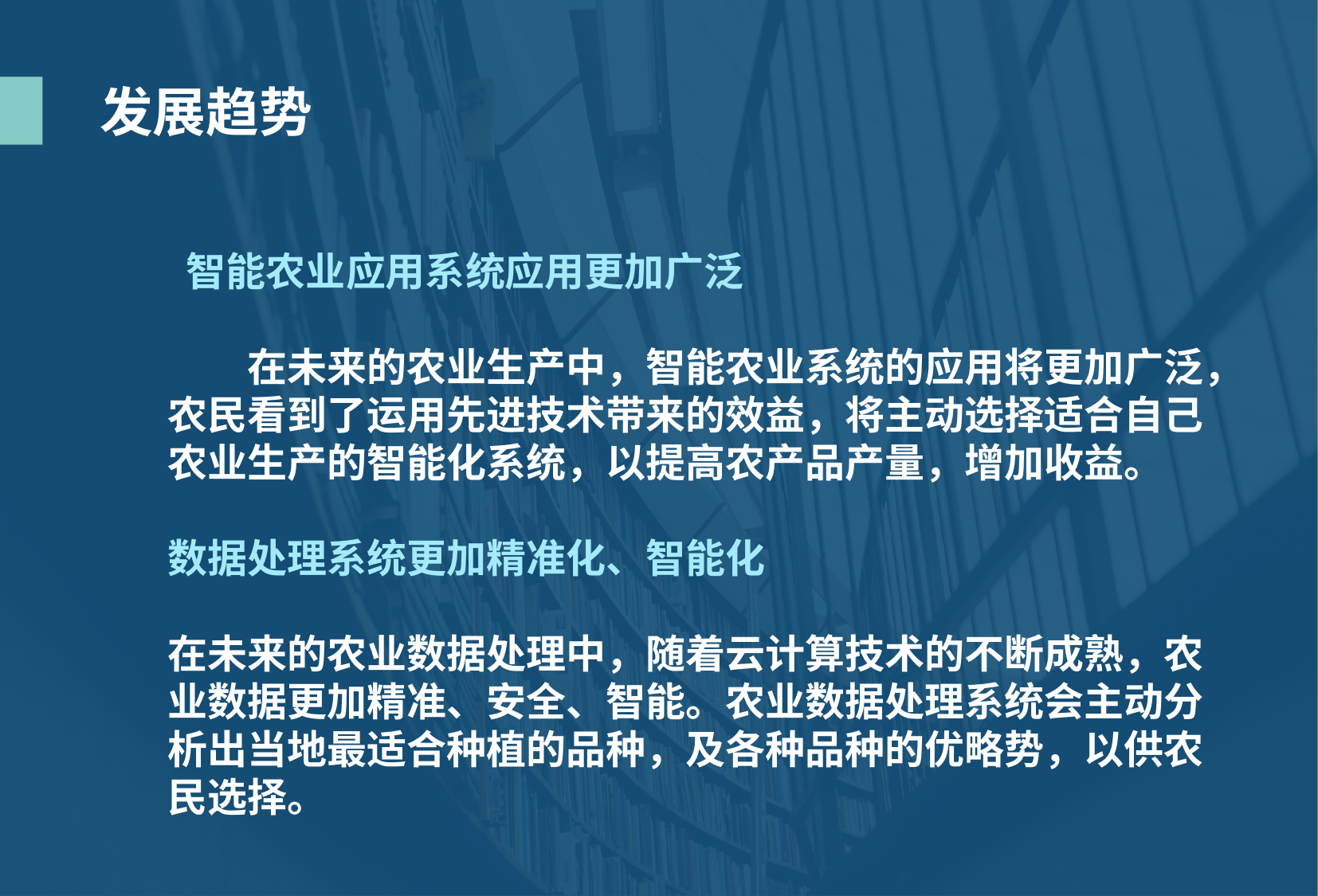

发展趋势
 智能农业应用系统应用更加广泛

　　在未来的农业生产中，智能农业系统的应用将更加广泛，农民看到了运用先进技术带来的效益，将主动选择适合自己农业生产的智能化系统，以提高农产品产量，增加收益。

数据处理系统更加精准化、智能化

在未来的农业数据处理中，随着云计算技术的不断成熟，农业数据更加精准、安全、智能。农业数据处理系统会主动分析出当地最适合种植的品种，及各种品种的优略势，以供农民选择。